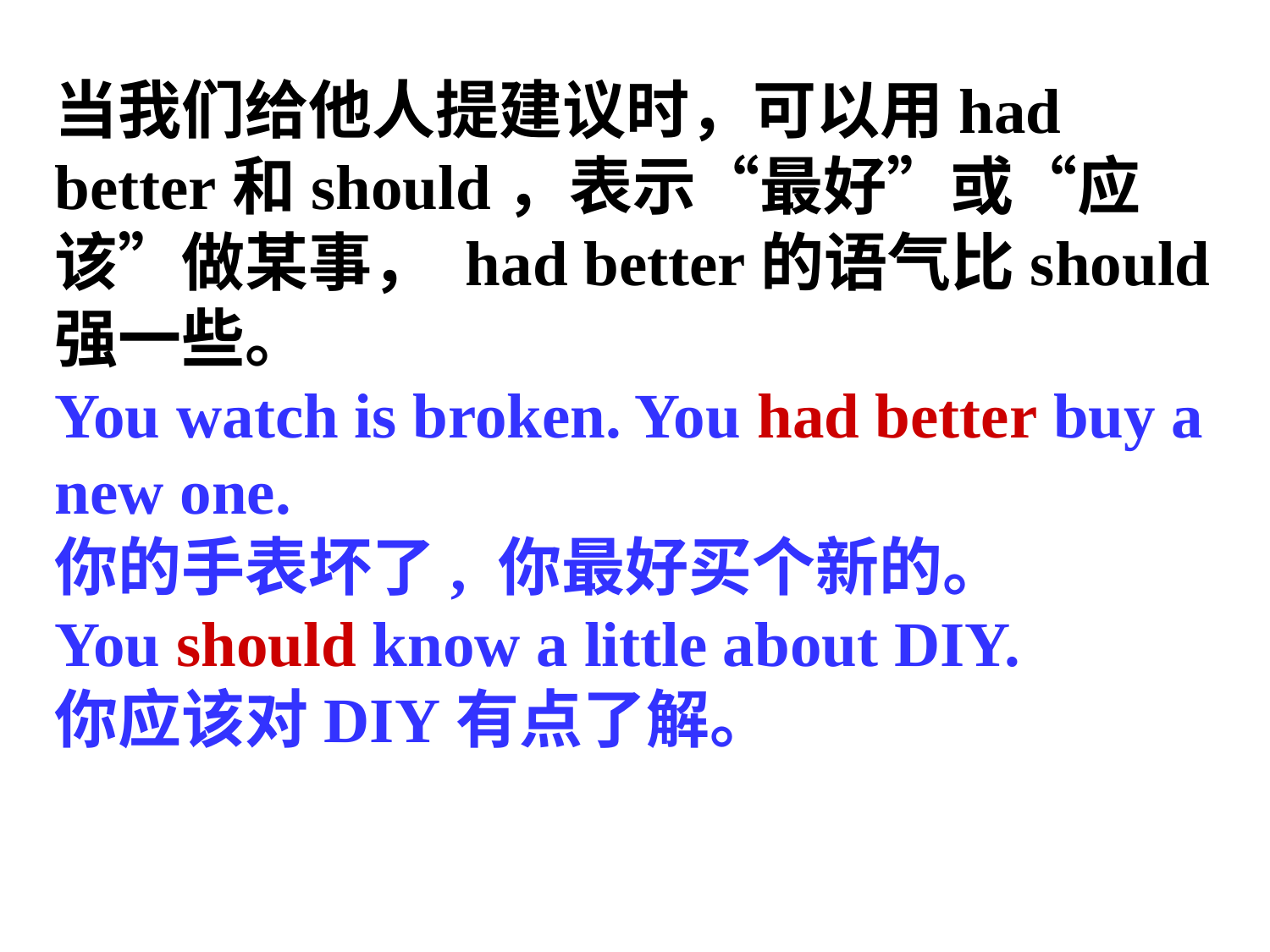

当我们给他人提建议时，可以用had better和should，表示“最好”或“应该”做某事， had better的语气比should强一些。
You watch is broken. You had better buy a new one.
你的手表坏了, 你最好买个新的。
You should know a little about DIY.
你应该对DIY有点了解。